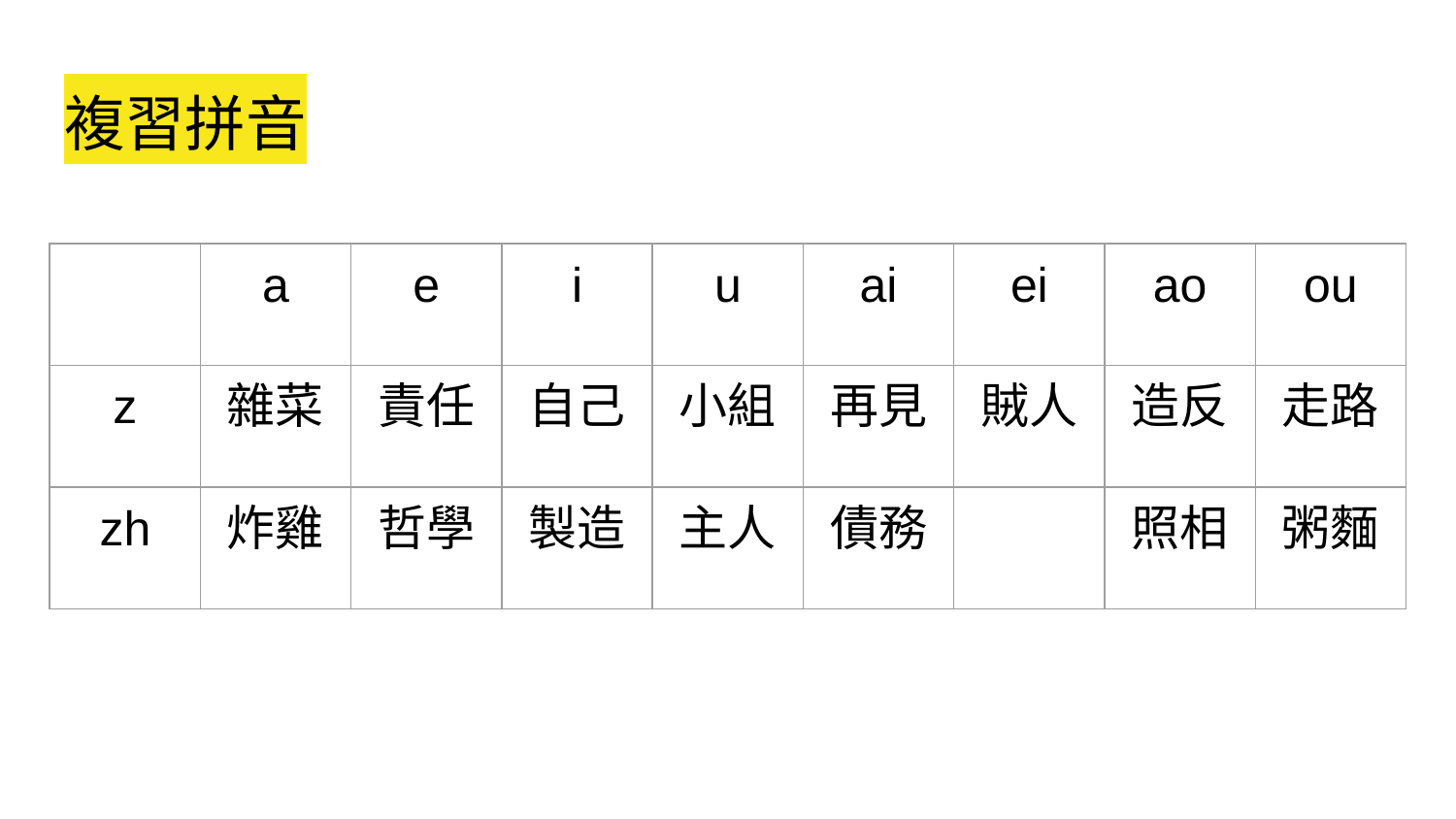

# 複習拼音

|  | a | e | i | u | ai | ei | ao | ou |
| --- | --- | --- | --- | --- | --- | --- | --- | --- |
| z | 雜菜 | 責任 | 自己 | 小組 | 再見 | 賊人 | 造反 | 走路 |
| zh | 炸雞 | 哲學 | 製造 | 主人 | 債務 |  | 照相 | 粥麵 |